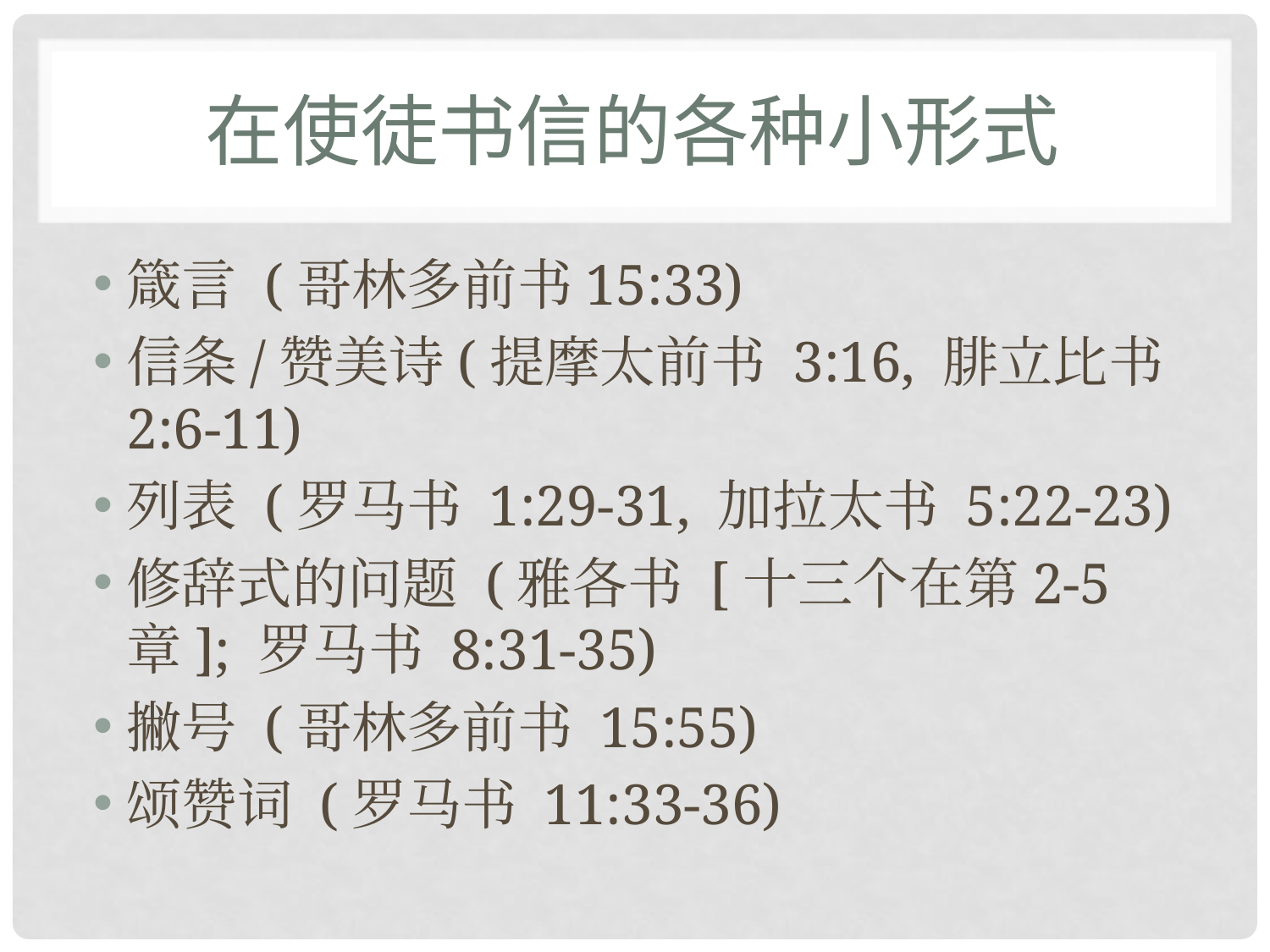

# 在使徒书信的各种小形式
箴言 (哥林多前书15:33)
信条/赞美诗(提摩太前书 3:16, 腓立比书 2:6-11)
列表 (罗马书 1:29-31, 加拉太书 5:22-23)
修辞式的问题 (雅各书 [十三个在第2-5章]; 罗马书 8:31-35)
撇号 (哥林多前书 15:55)
颂赞词 (罗马书 11:33-36)